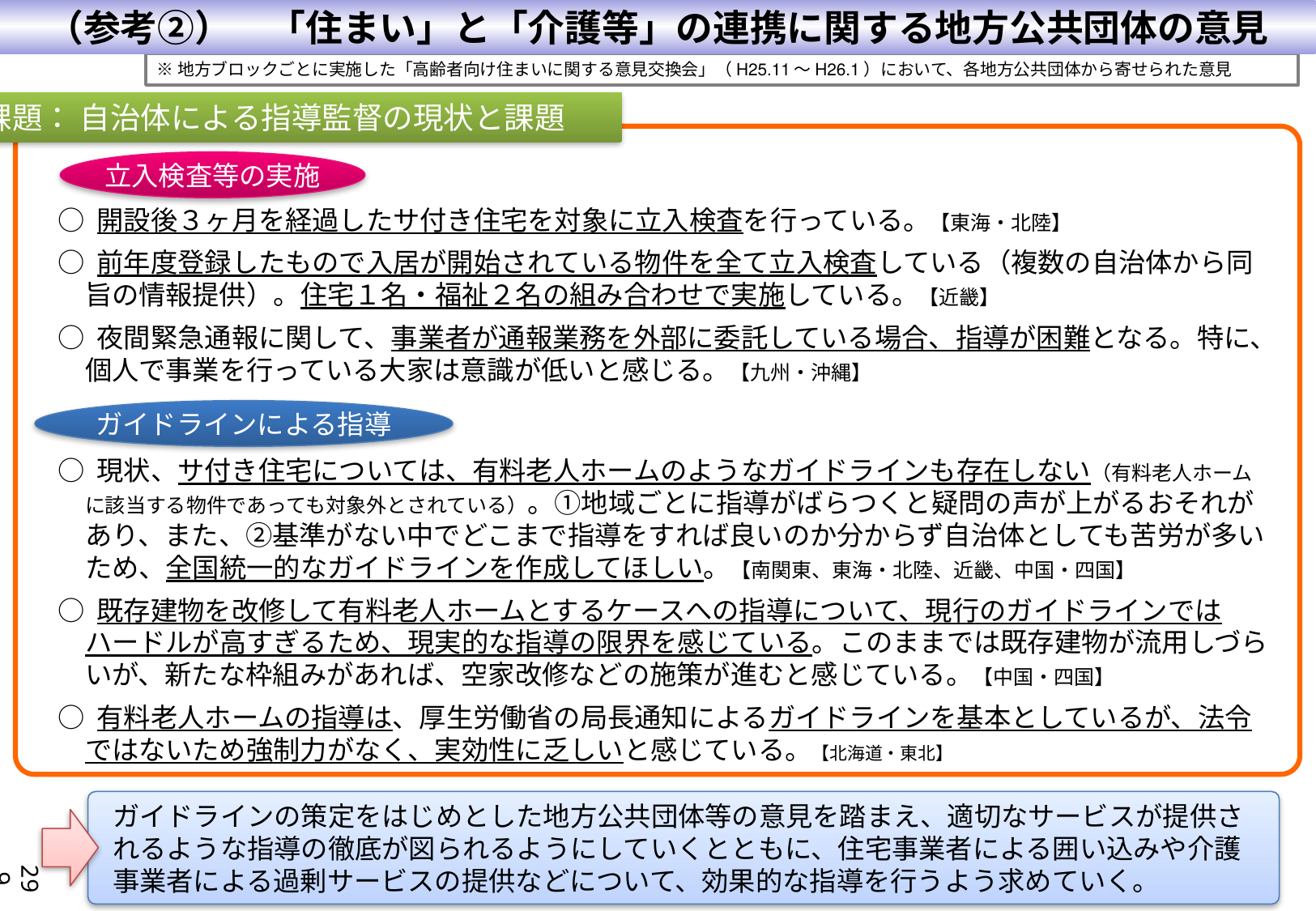

（参考②）　「住まい」と「介護等」の連携に関する地方公共団体の意見
※地方ブロックごとに実施した「高齢者向け住まいに関する意見交換会」（H25.11～H26.1）において、各地方公共団体から寄せられた意見
課題： 自治体による指導監督の現状と課題

立入検査等の実施
○ 開設後３ヶ月を経過したサ付き住宅を対象に立入検査を行っている。【東海・北陸】
○ 前年度登録したもので入居が開始されている物件を全て立入検査している（複数の自治体から同旨の情報提供）。住宅１名・福祉２名の組み合わせで実施している。【近畿】
○ 夜間緊急通報に関して、事業者が通報業務を外部に委託している場合、指導が困難となる。特に、個人で事業を行っている大家は意識が低いと感じる。【九州・沖縄】
ガイドラインによる指導
○ 現状、サ付き住宅については、有料老人ホームのようなガイドラインも存在しない（有料老人ホームに該当する物件であっても対象外とされている）。①地域ごとに指導がばらつくと疑問の声が上がるおそれがあり、また、②基準がない中でどこまで指導をすれば良いのか分からず自治体としても苦労が多いため、全国統一的なガイドラインを作成してほしい。【南関東、東海・北陸、近畿、中国・四国】
○ 既存建物を改修して有料老人ホームとするケースへの指導について、現行のガイドラインではハードルが高すぎるため、現実的な指導の限界を感じている。このままでは既存建物が流用しづらいが、新たな枠組みがあれば、空家改修などの施策が進むと感じている。【中国・四国】
○ 有料老人ホームの指導は、厚生労働省の局長通知によるガイドラインを基本としているが、法令ではないため強制力がなく、実効性に乏しいと感じている。【北海道・東北】
ガイドラインの策定をはじめとした地方公共団体等の意見を踏まえ、適切なサービスが提供されるような指導の徹底が図られるようにしていくとともに、住宅事業者による囲い込みや介護事業者による過剰サービスの提供などについて、効果的な指導を行うよう求めていく。

299